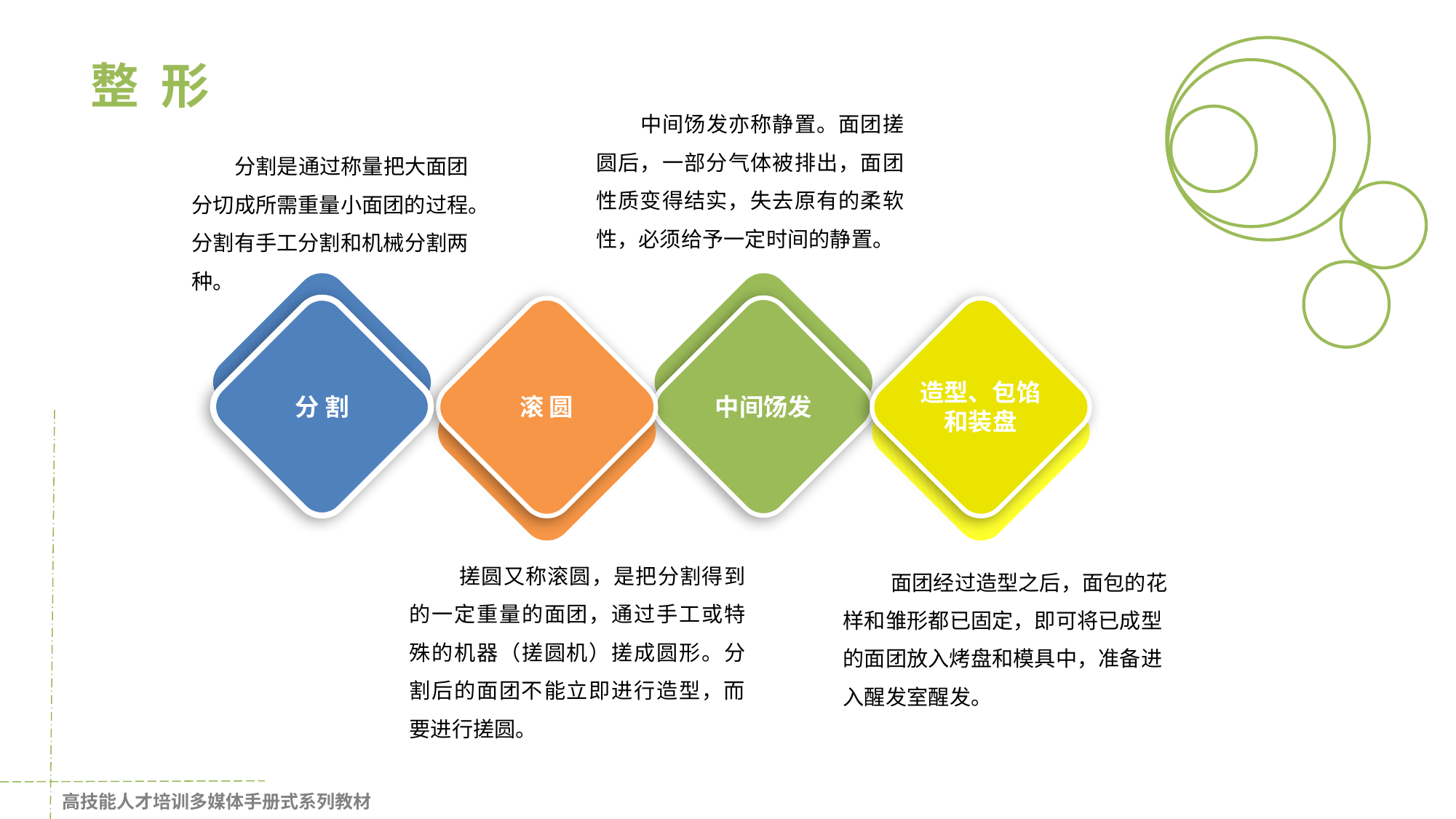

整  形
       中间饧发亦称静置。面团搓圆后，一部分气体被排出，面团性质变得结实，失去原有的柔软性，必须给予一定时间的静置。
        分割是通过称量把大面团分切成所需重量小面团的过程。分割有手工分割和机械分割两种。

分 割
滚 圆
中间饧发
造型、包馅和装盘
        搓圆又称滚圆，是把分割得到的一定重量的面团，通过手工或特殊的机器（搓圆机）搓成圆形。分割后的面团不能立即进行造型，而要进行搓圆。
         面团经过造型之后，面包的花样和雏形都已固定，即可将已成型的面团放入烤盘和模具中，准备进入醒发室醒发。